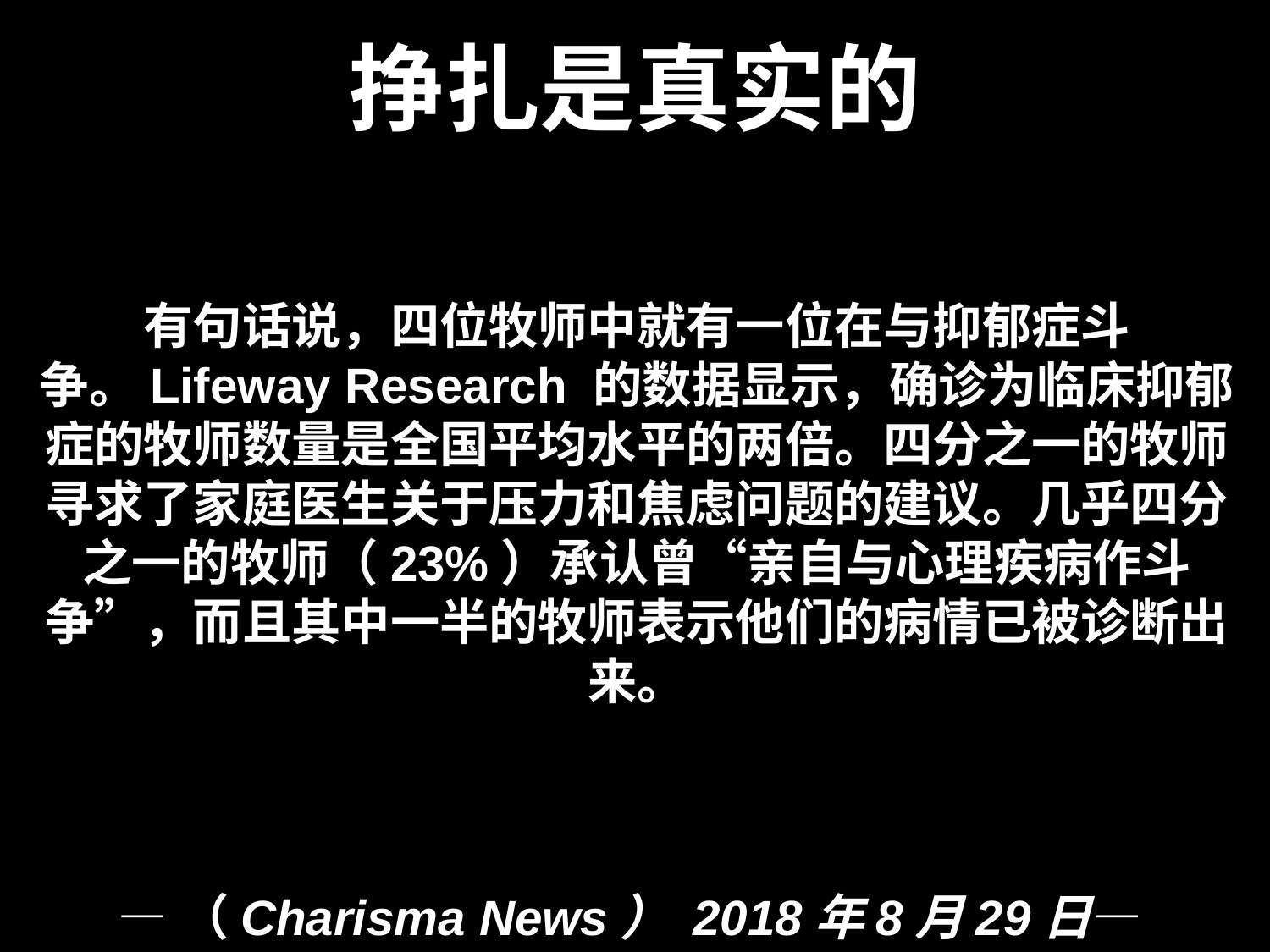

# 挣扎是真实的
有句话说，四位牧师中就有一位在与抑郁症斗争。Lifeway Research 的数据显示，确诊为临床抑郁症的牧师数量是全国平均水平的两倍。四分之一的牧师寻求了家庭医生关于压力和焦虑问题的建议。几乎四分之一的牧师（23%）承认曾“亲自与心理疾病作斗争”，而且其中一半的牧师表示他们的病情已被诊断出来。
—（Charisma News） 2018年8月29日—